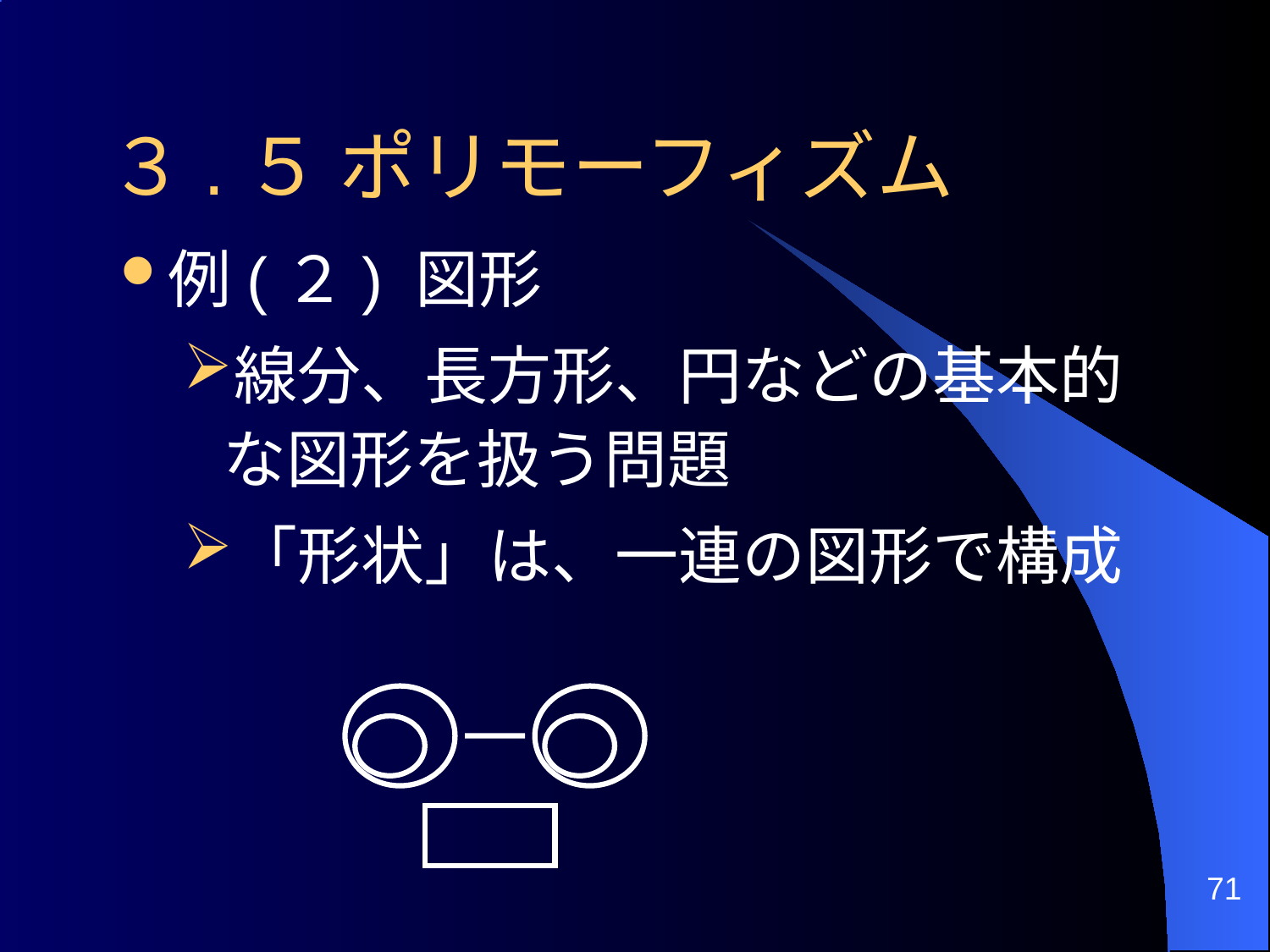

# ３.５ ポリモーフィズム
例(２) 図形
線分、長方形、円などの基本的な図形を扱う問題
「形状」は、一連の図形で構成

71